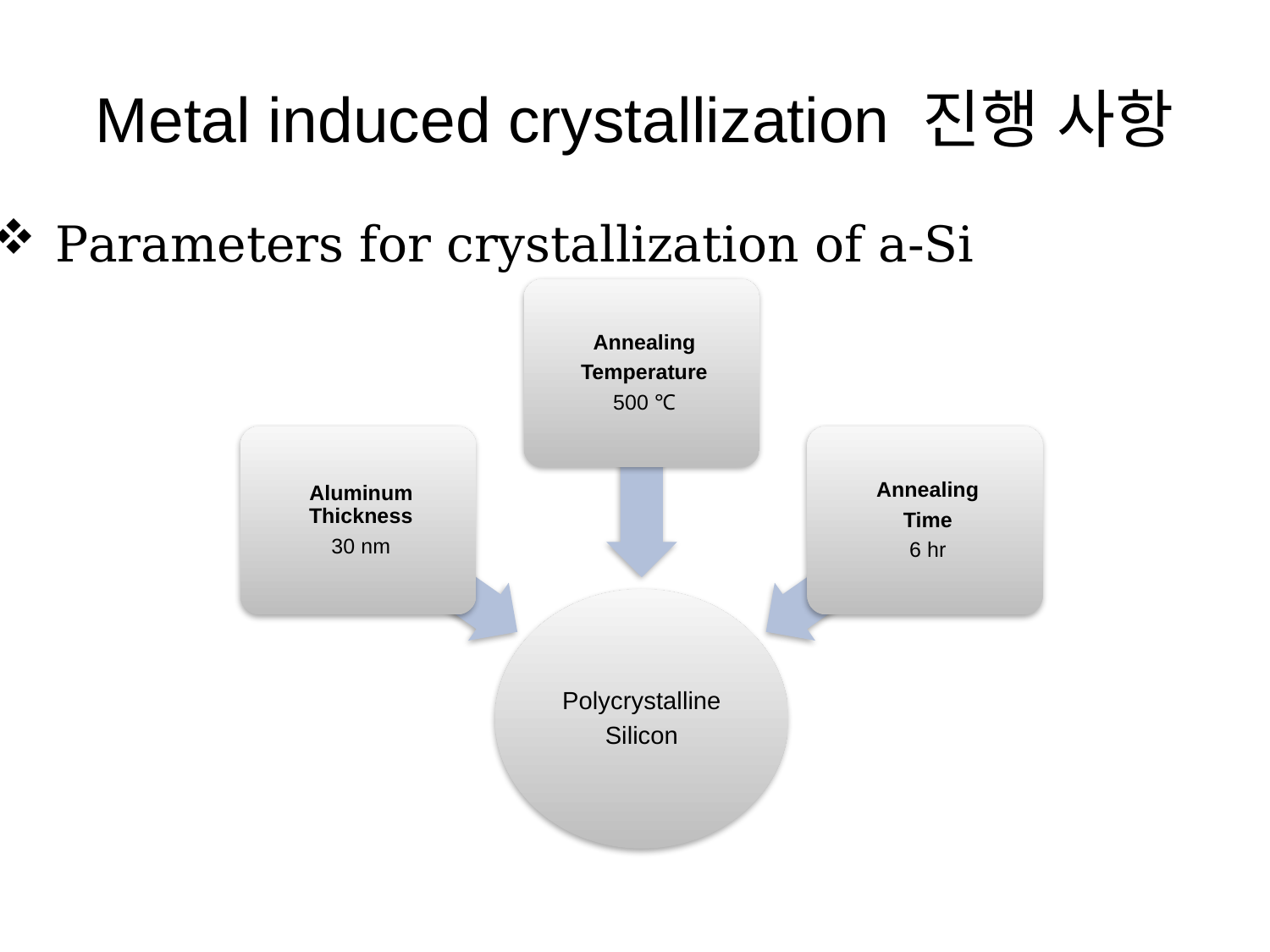

# Metal induced crystallization 진행 사항
Parameters for crystallization of a-Si
Polycrystalline
Silicon
Aluminum Thickness
30 nm
Annealing
Temperature
500 ℃
Annealing
Time
6 hr